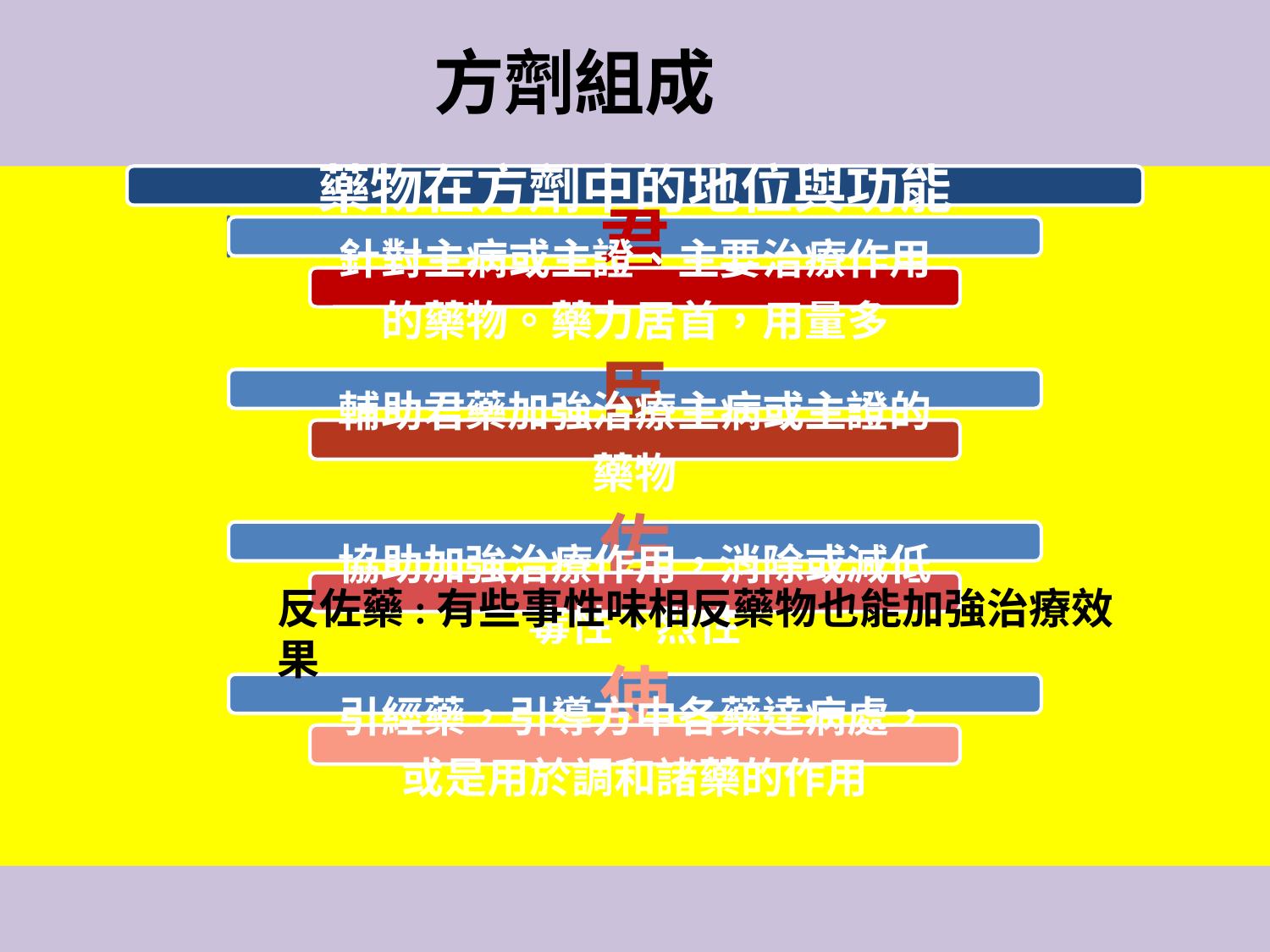

# 方劑組成
藥物在方劑中的地位與功能
君
臣
佐
使
針對主病或主證、主要治療作用的藥物。藥力居首，用量多
輔助君藥加強治療主病或主證的藥物
引經藥，引導方中各藥達病處，或是用於調和諸藥的作用
反佐藥:有些事性味相反藥物也能加強治療效果